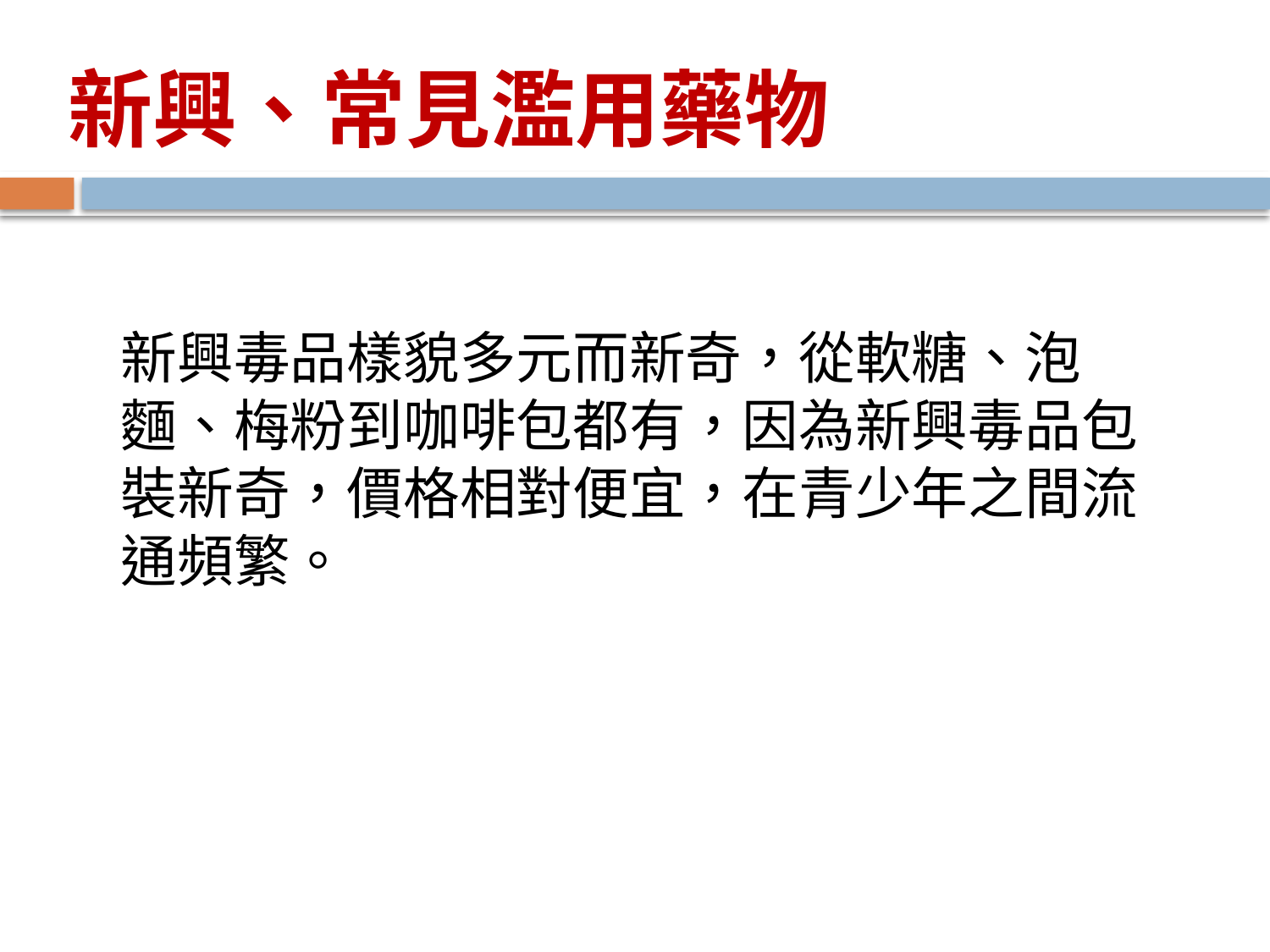

# 新興、常見濫用藥物
新興毒品樣貌多元而新奇，從軟糖、泡麵、梅粉到咖啡包都有，因為新興毒品包裝新奇，價格相對便宜，在青少年之間流通頻繁。